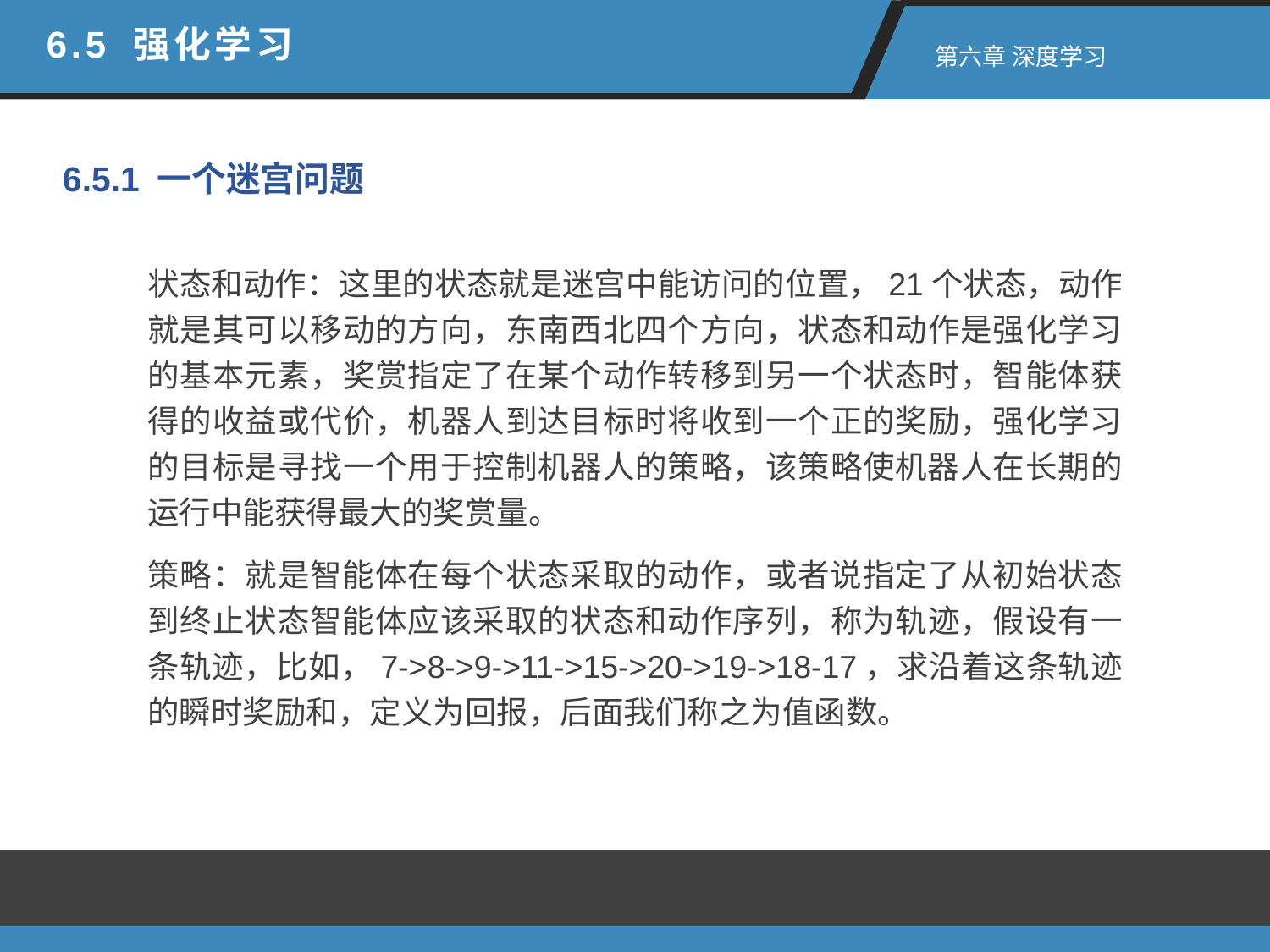

6.5 强化学习
  第六章 深度学习
6.5.1 一个迷宫问题
状态和动作：这里的状态就是迷宫中能访问的位置，21个状态，动作就是其可以移动的方向，东南西北四个方向，状态和动作是强化学习的基本元素，奖赏指定了在某个动作转移到另一个状态时，智能体获得的收益或代价，机器人到达目标时将收到一个正的奖励，强化学习的目标是寻找一个用于控制机器人的策略，该策略使机器人在长期的运行中能获得最大的奖赏量。
策略：就是智能体在每个状态采取的动作，或者说指定了从初始状态到终止状态智能体应该采取的状态和动作序列，称为轨迹，假设有一条轨迹，比如，7->8->9->11->15->20->19->18-17，求沿着这条轨迹的瞬时奖励和，定义为回报，后面我们称之为值函数。